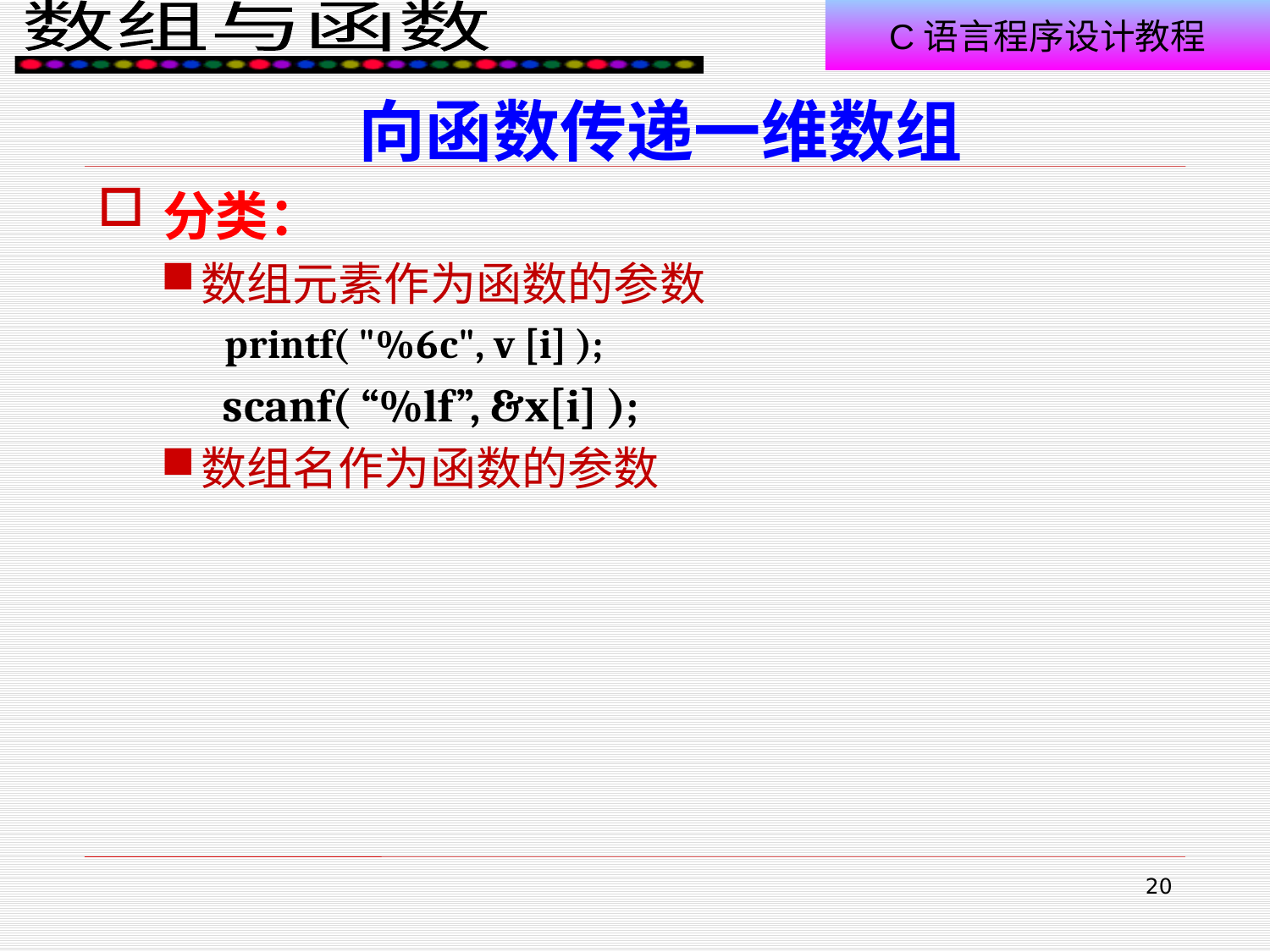

# 向函数传递一维数组
分类：
数组元素作为函数的参数
printf( "%6c", v [i] );
      scanf( “%lf”, &x[i] );
数组名作为函数的参数
20